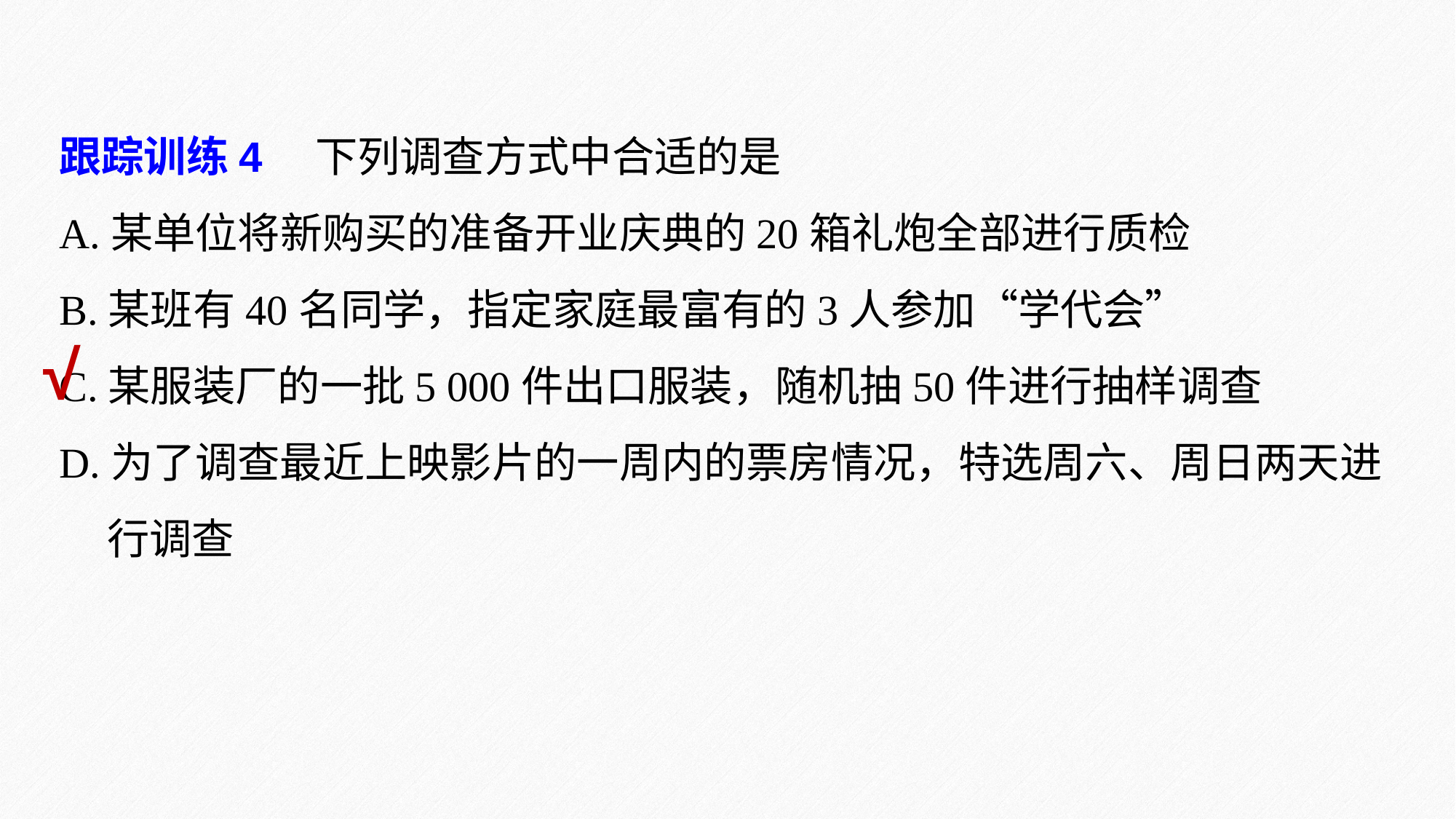

跟踪训练4　下列调查方式中合适的是
A.某单位将新购买的准备开业庆典的20箱礼炮全部进行质检
B.某班有40名同学，指定家庭最富有的3人参加“学代会”
C.某服装厂的一批5 000件出口服装，随机抽50件进行抽样调查
D.为了调查最近上映影片的一周内的票房情况，特选周六、周日两天进
    行调查
√